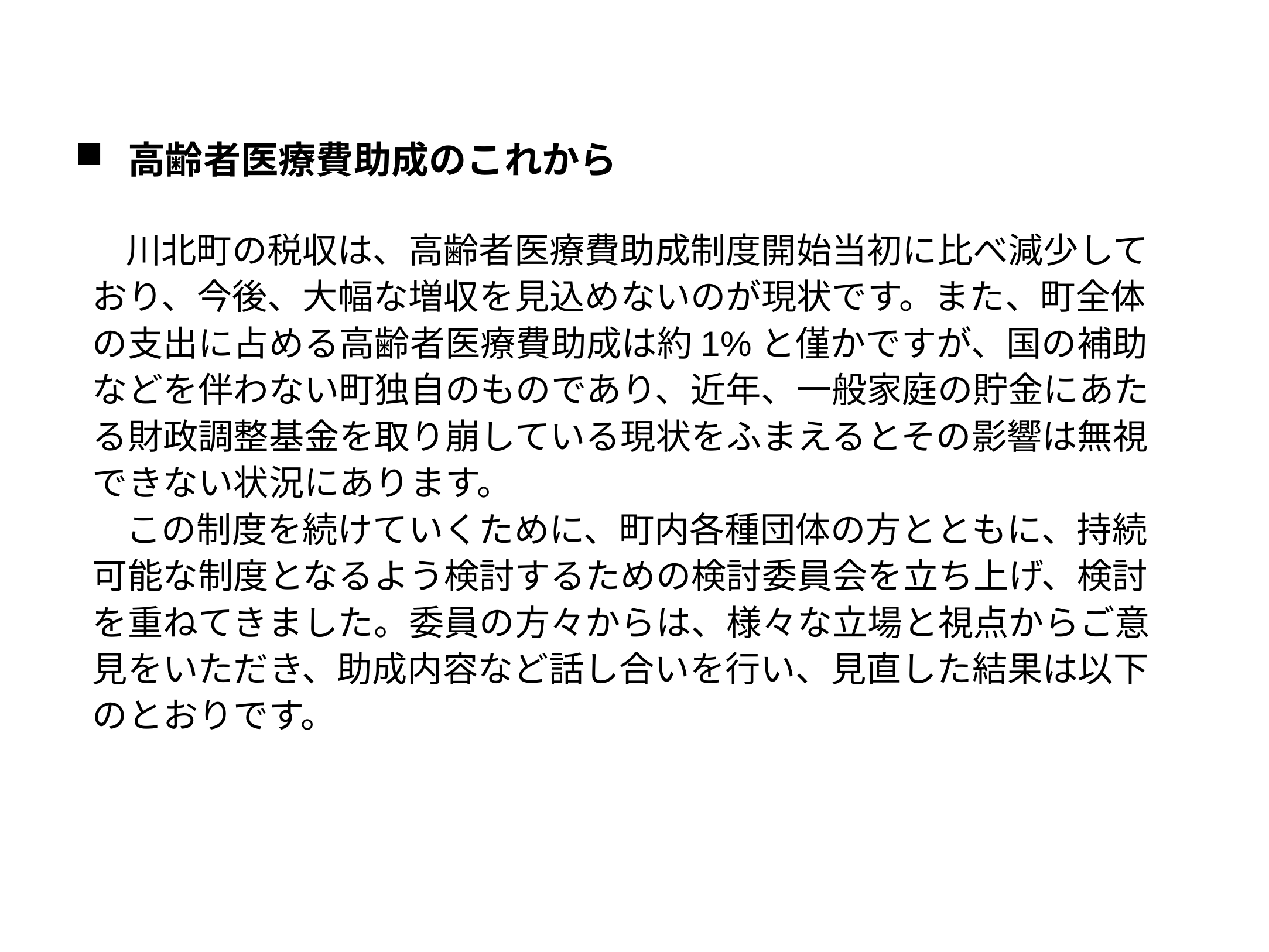

高齢者医療費助成のこれから
川北町の税収は、高齢者医療費助成制度開始当初に比べ減少しており、今後、大幅な増収を見込めないのが現状です。また、町全体の支出に占める高齢者医療費助成は約1%と僅かですが、国の補助などを伴わない町独自のものであり、近年、一般家庭の貯金にあたる財政調整基金を取り崩している現状をふまえるとその影響は無視できない状況にあります。
この制度を続けていくために、町内各種団体の方とともに、持続可能な制度となるよう検討するための検討委員会を立ち上げ、検討を重ねてきました。委員の方々からは、様々な立場と視点からご意見をいただき、助成内容など話し合いを行い、見直した結果は以下のとおりです。